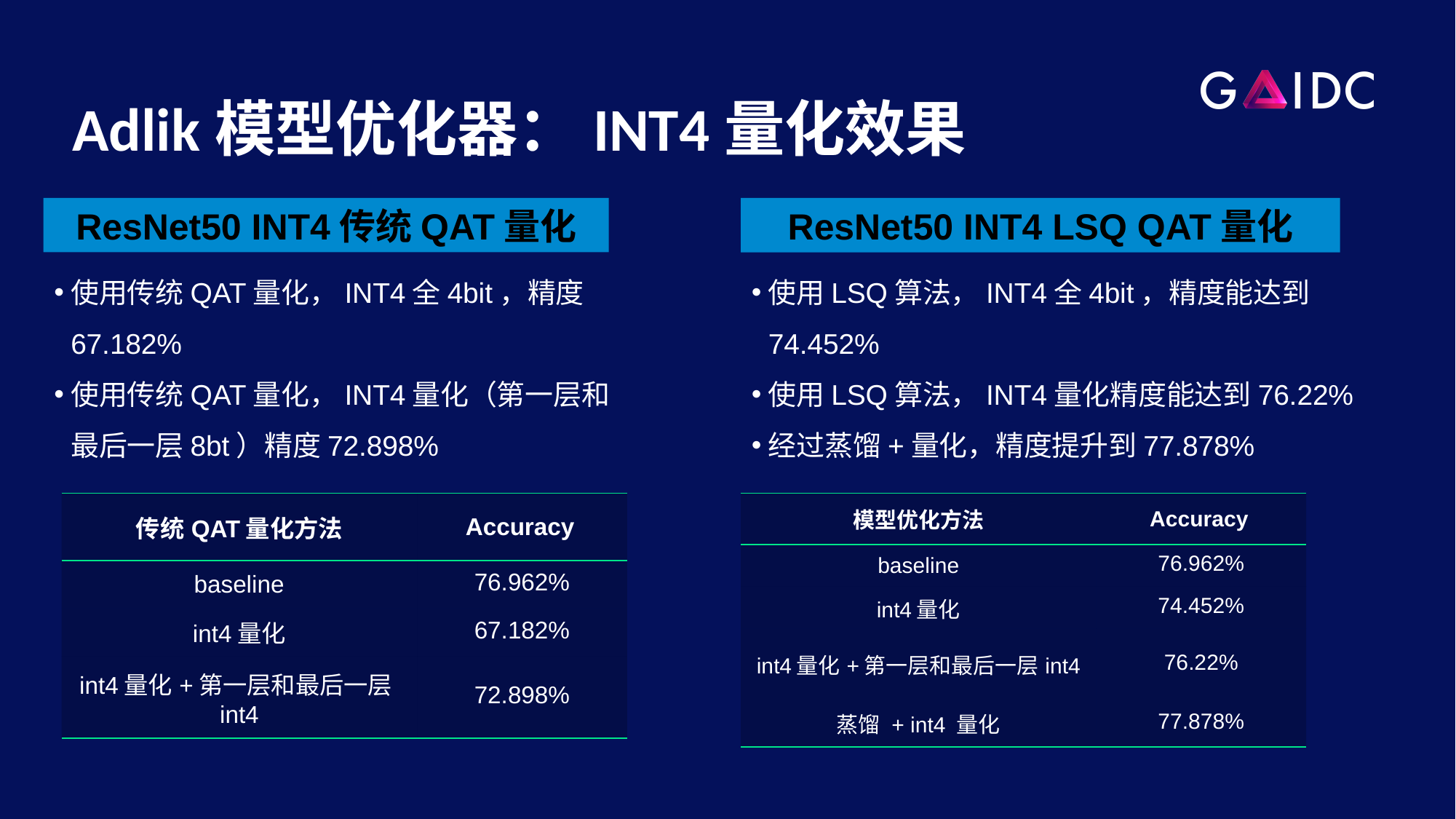

Adlik模型优化器：INT4量化效果

ResNet50 INT4传统QAT量化
ResNet50 INT4 LSQ QAT量化
使用传统QAT量化，INT4全4bit，精度67.182%
使用传统QAT量化，INT4量化（第一层和最后一层8bt）精度72.898%

使用LSQ算法，INT4全4bit，精度能达到74.452%
使用LSQ算法，INT4量化精度能达到76.22%
经过蒸馏+量化，精度提升到77.878%

| 传统QAT量化方法 | Accuracy |
| --- | --- |
| baseline | 76.962% |
| int4量化 | 67.182% |
| int4量化+第一层和最后一层int4 | 72.898% |
| 模型优化方法 | Accuracy |
| --- | --- |
| baseline | 76.962% |
| int4量化 | 74.452% |
| int4量化+第一层和最后一层int4 | 76.22% |
| 蒸馏 + int4 量化 | 77.878% |